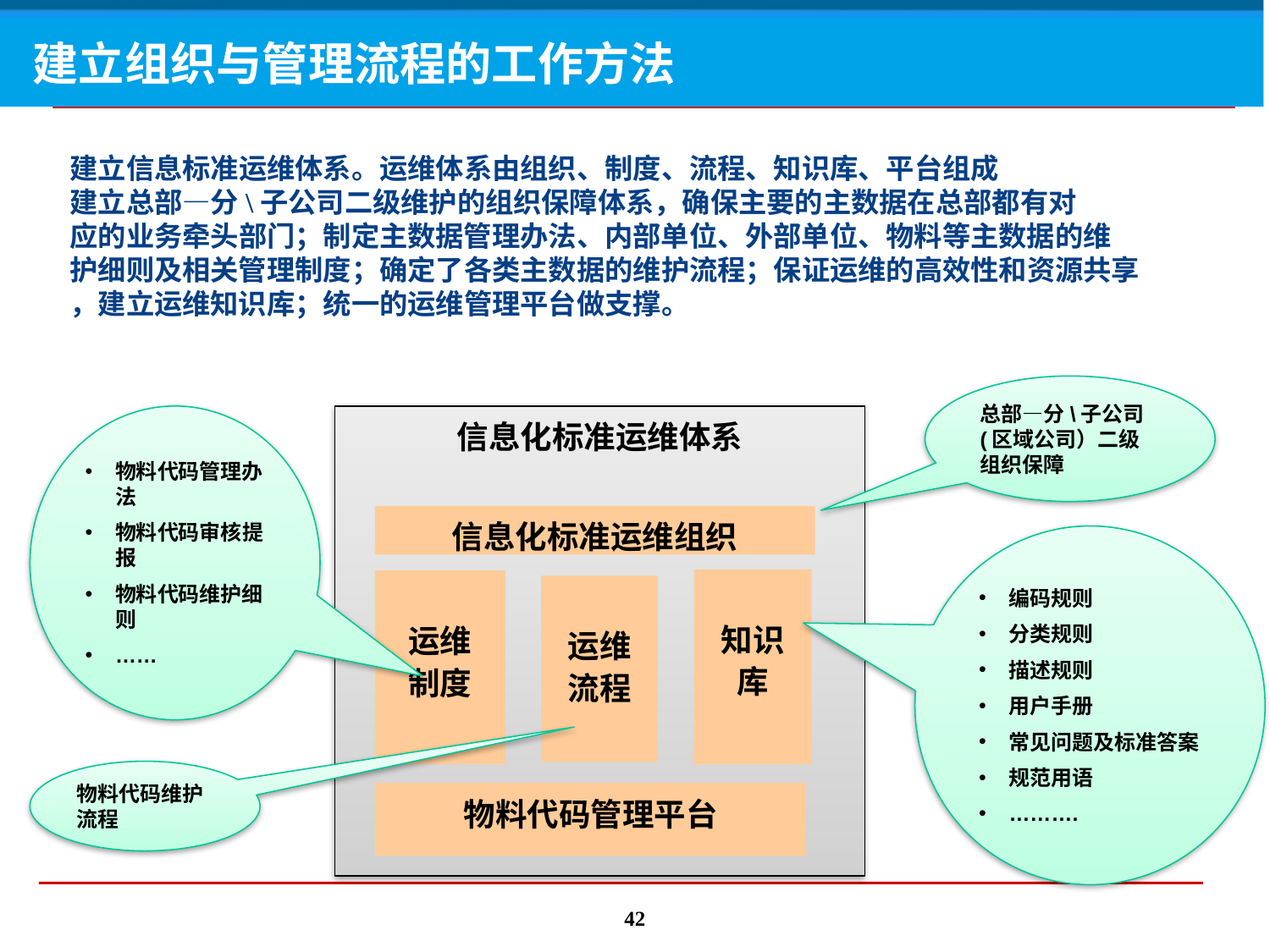

建立组织与管理流程的工作方法
建立信息标准运维体系。运维体系由组织、制度、流程、知识库、平台组成
建立总部—分\子公司二级维护的组织保障体系，确保主要的主数据在总部都有对
应的业务牵头部门；制定主数据管理办法、内部单位、外部单位、物料等主数据的维
护细则及相关管理制度；确定了各类主数据的维护流程；保证运维的高效性和资源共享
，建立运维知识库；统一的运维管理平台做支撑。
总部—分\子公司(区域公司）二级组织保障
物料代码管理办法
物料代码审核提报
物料代码维护细则
……
信息化标准运维体系
信息化标准运维组织

知识
库

运维
制度
物料代码管理平台

运维
流程
编码规则
分类规则
描述规则
用户手册
常见问题及标准答案
规范用语
……….
物料代码维护流程
42